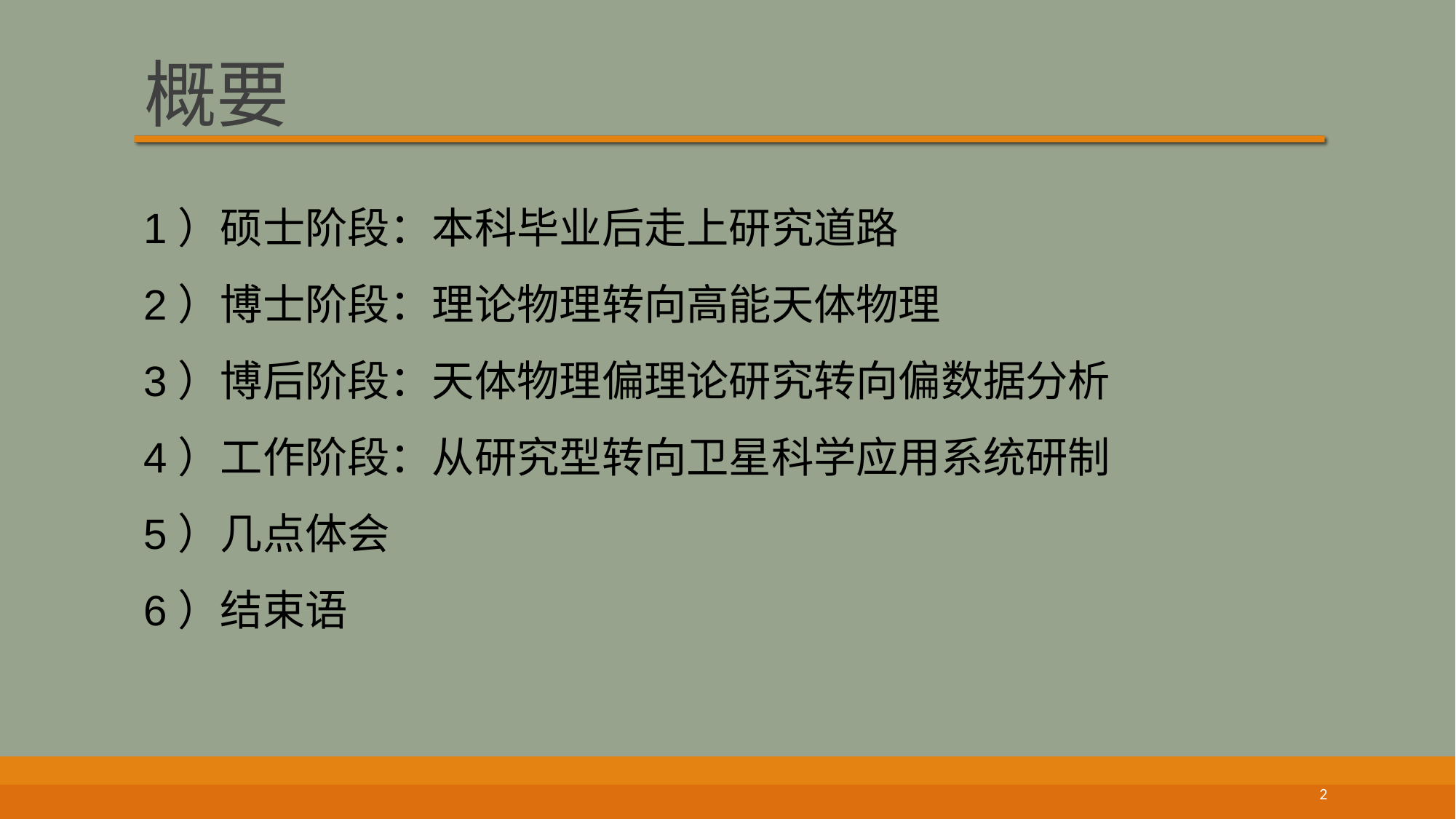

# 概要
1）硕士阶段：本科毕业后走上研究道路
2）博士阶段：理论物理转向高能天体物理
3）博后阶段：天体物理偏理论研究转向偏数据分析
4）工作阶段：从研究型转向卫星科学应用系统研制
5）几点体会
6）结束语
2